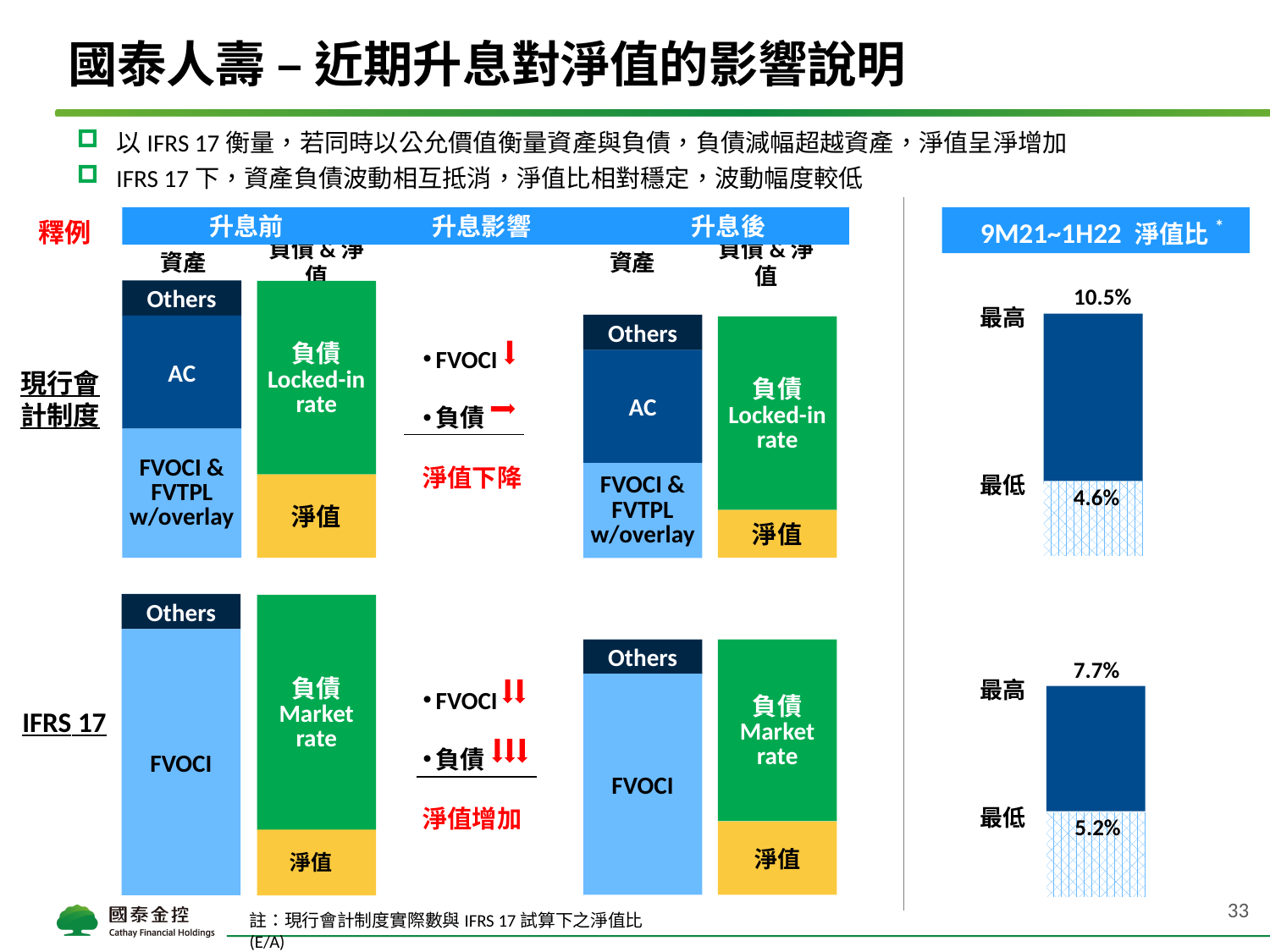

# 國泰人壽 – 近期升息對淨值的影響說明
以IFRS 17衡量，若同時以公允價值衡量資產與負債，負債減幅超越資產，淨值呈淨增加
IFRS 17下，資產負債波動相互抵消，淨值比相對穩定，波動幅度較低
釋例
            升息前                          升息影響                            升息後
  9M21~1H22 淨值比*
資產
負債&淨值
資產
負債&淨值
Others
AC
FVOCI & FVTPL w/overlay
負債
Locked-in rate
淨值
10.5%
最高

Others
AC
FVOCI & FVTPL w/overlay
負債
Locked-in rate
淨值
FVOCI
負債
淨值下降

現行會計制度

最低
4.6%
Others
FVOCI
負債
Market rate
淨值
Others
FVOCI
負債
Market rate
淨值
7.7%
FVOCI
負債
淨值增加
最高

IFRS 17

最低
5.2%
33
註：現行會計制度實際數與IFRS 17試算下之淨值比 (E/A)